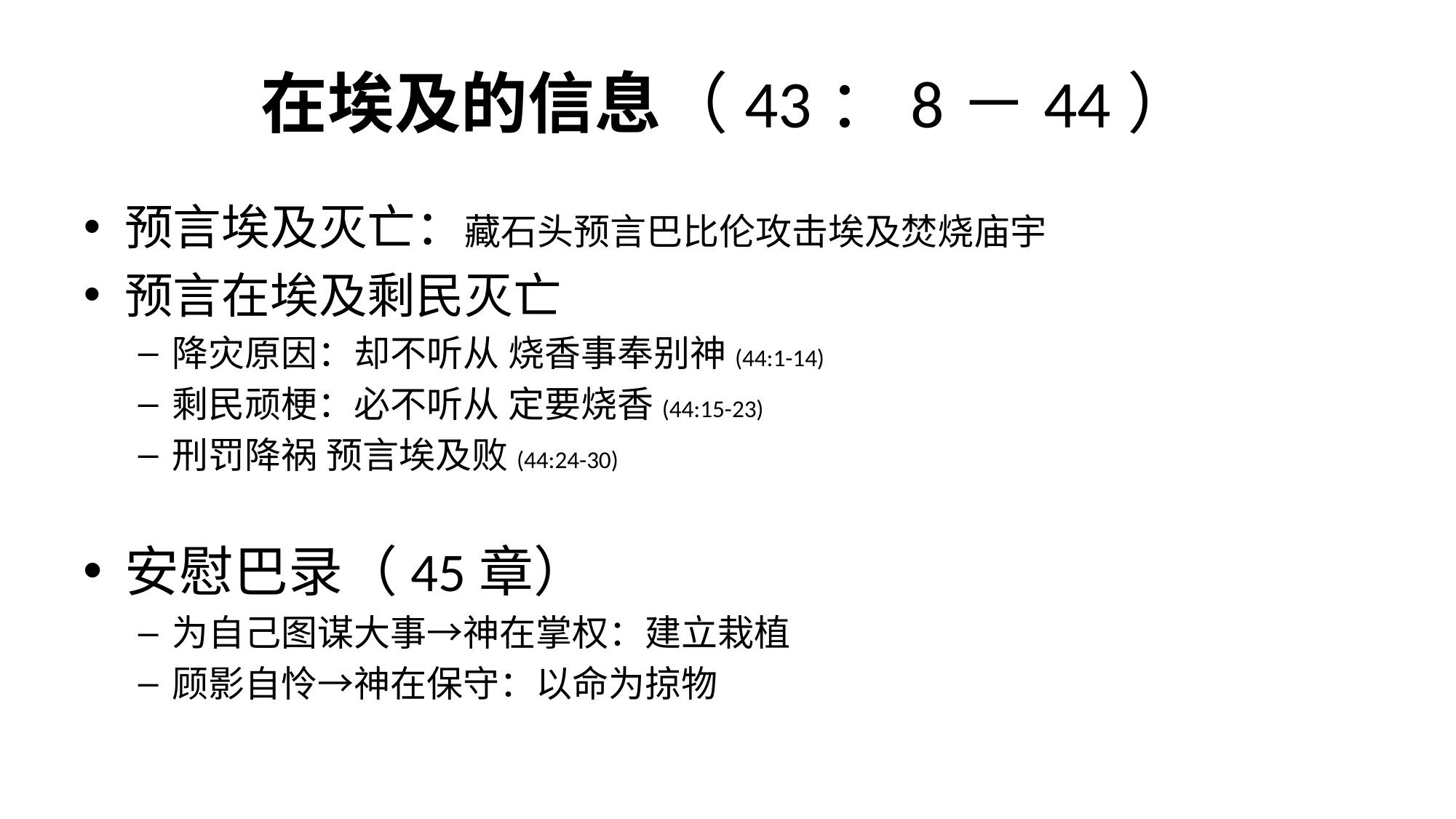

# 在埃及的信息（43：8－44）
预言埃及灭亡：藏石头预言巴比伦攻击埃及焚烧庙宇
预言在埃及剩民灭亡
降灾原因：却不听从 烧香事奉别神(44:1-14)
剩民顽梗：必不听从 定要烧香(44:15-23)
刑罚降祸 预言埃及败(44:24-30)

安慰巴录（45章）
为自己图谋大事→神在掌权：建立栽植
顾影自怜→神在保守：以命为掠物